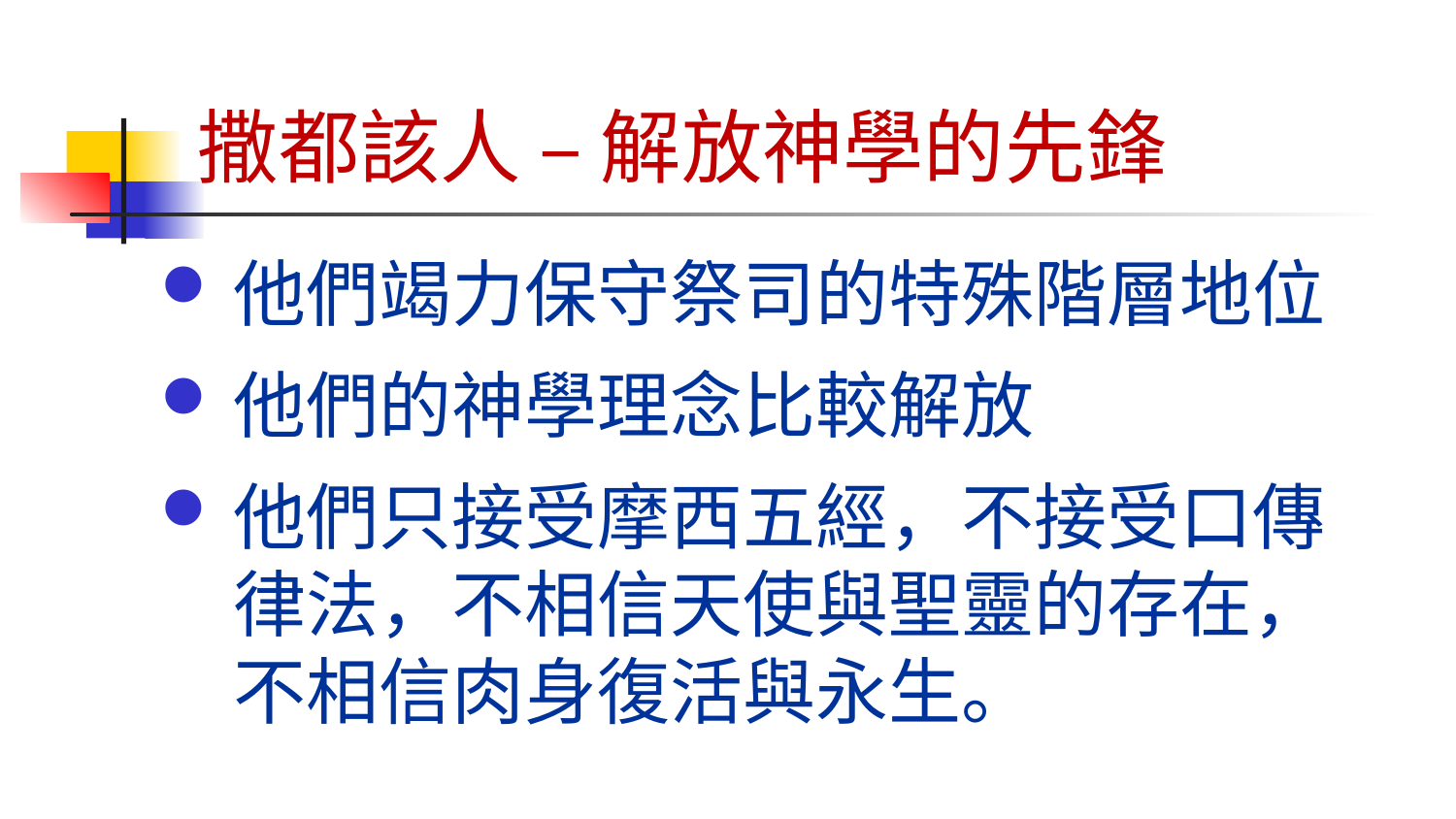

# 撒都該人 – 解放神學的先鋒
他們竭力保守祭司的特殊階層地位
他們的神學理念比較解放
他們只接受摩西五經，不接受口傳律法，不相信天使與聖靈的存在，不相信肉身復活與永生。